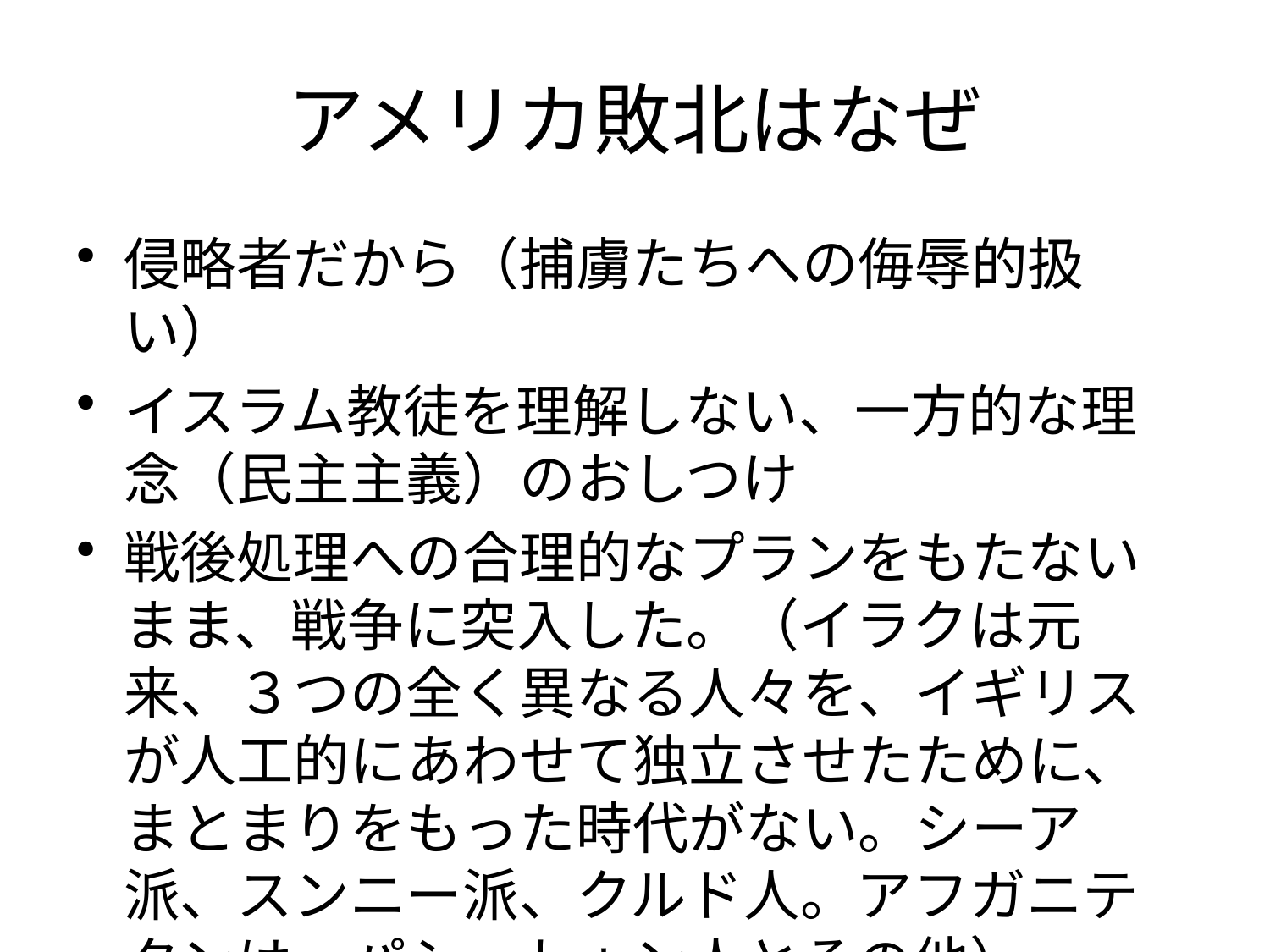

# アメリカ敗北はなぜ
侵略者だから（捕虜たちへの侮辱的扱い）
イスラム教徒を理解しない、一方的な理念（民主主義）のおしつけ
戦後処理への合理的なプランをもたないまま、戦争に突入した。（イラクは元来、３つの全く異なる人々を、イギリスが人工的にあわせて独立させたために、まとまりをもった時代がない。シーア派、スンニー派、クルド人。アフガニテタンは、パシュトゥン人とその他）